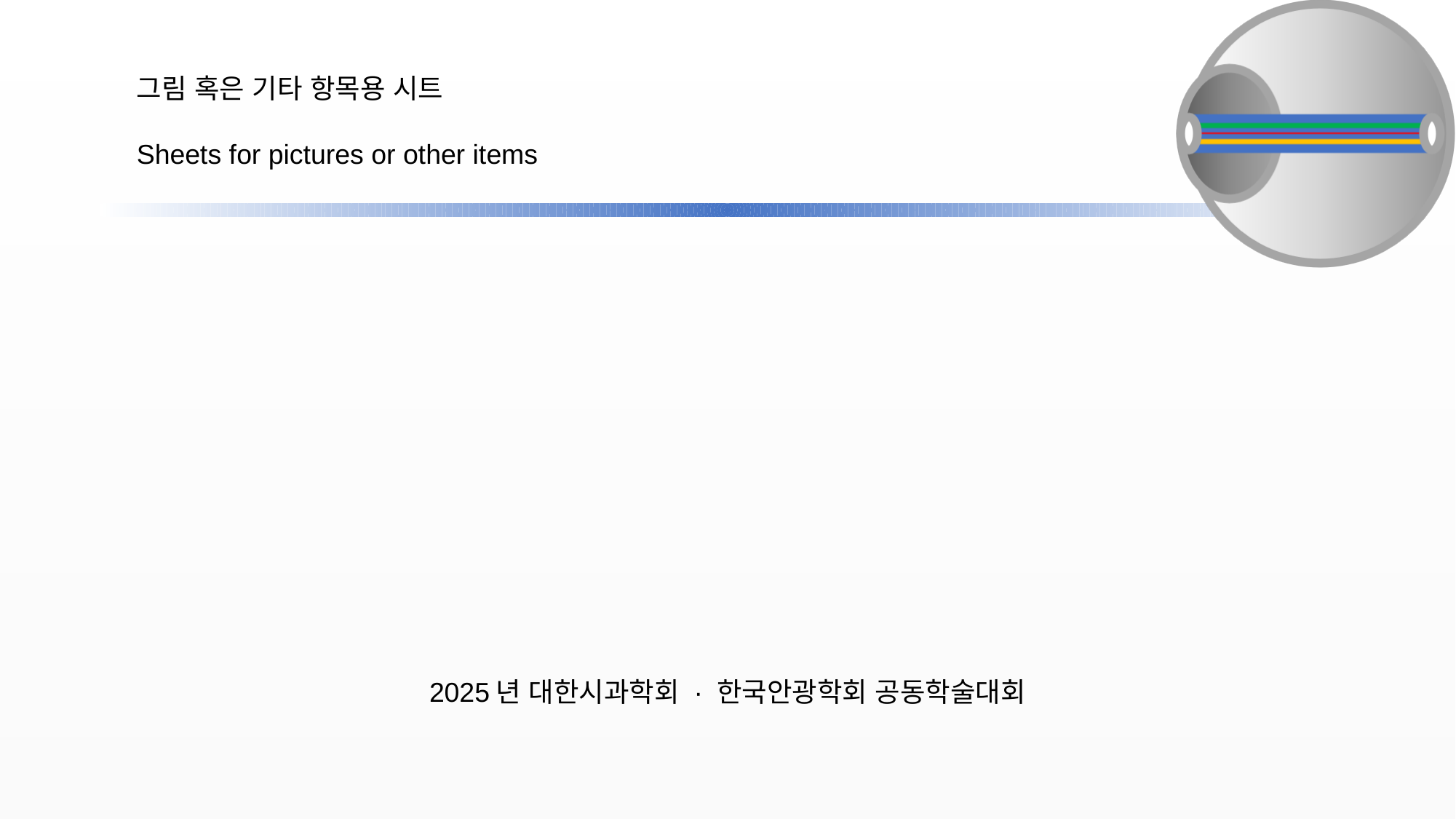

그림 혹은 기타 항목용 시트

Sheets for pictures or other items